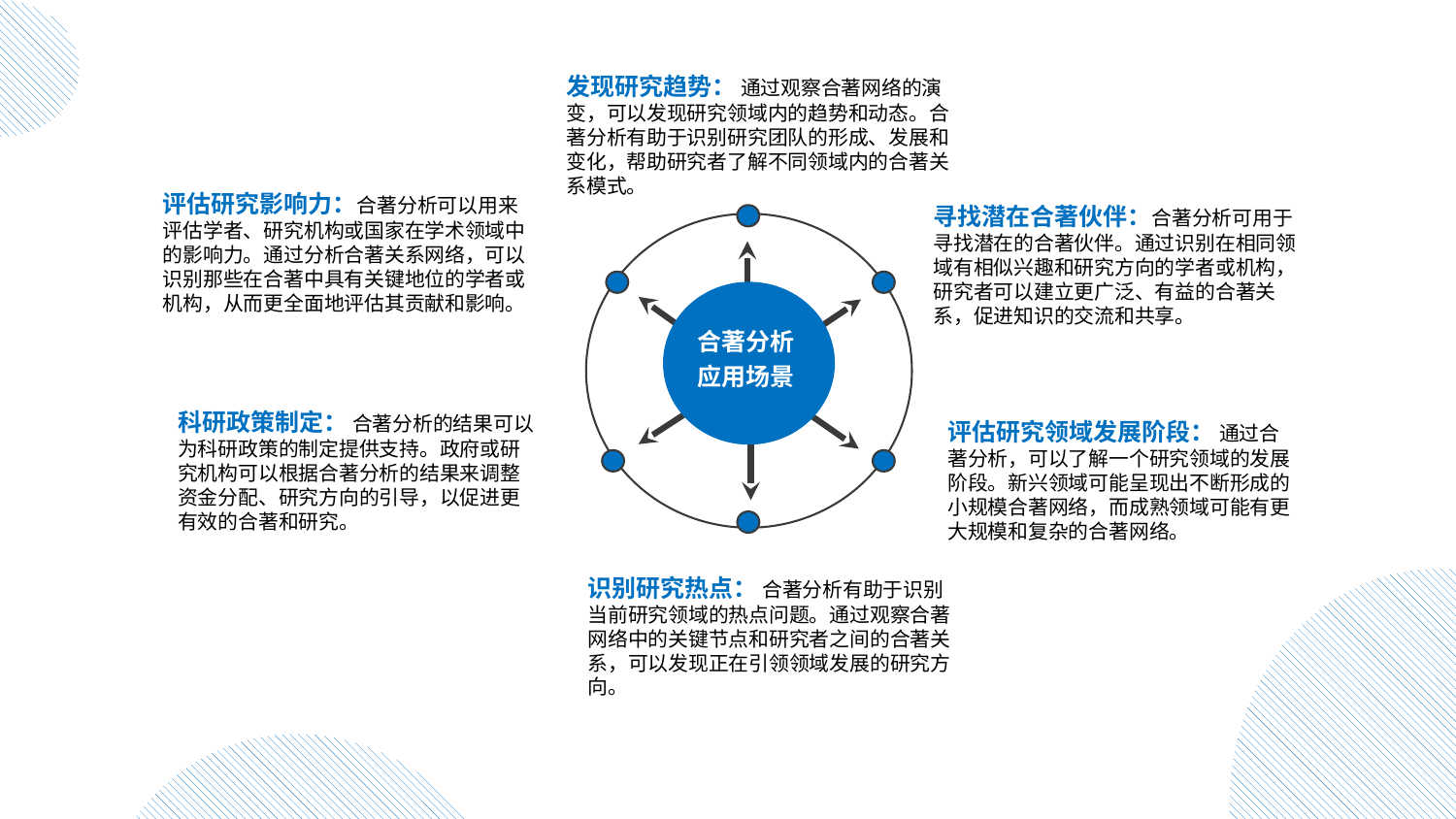

发现研究趋势： 通过观察合著网络的演变，可以发现研究领域内的趋势和动态。合著分析有助于识别研究团队的形成、发展和变化，帮助研究者了解不同领域内的合著关系模式。
评估研究影响力：合著分析可以用来评估学者、研究机构或国家在学术领域中的影响力。通过分析合著关系网络，可以识别那些在合著中具有关键地位的学者或机构，从而更全面地评估其贡献和影响。
寻找潜在合著伙伴：合著分析可用于寻找潜在的合著伙伴。通过识别在相同领域有相似兴趣和研究方向的学者或机构，研究者可以建立更广泛、有益的合著关系，促进知识的交流和共享。

合著分析应用场景
科研政策制定： 合著分析的结果可以为科研政策的制定提供支持。政府或研究机构可以根据合著分析的结果来调整资金分配、研究方向的引导，以促进更有效的合著和研究。
评估研究领域发展阶段： 通过合著分析，可以了解一个研究领域的发展阶段。新兴领域可能呈现出不断形成的小规模合著网络，而成熟领域可能有更大规模和复杂的合著网络。

识别研究热点： 合著分析有助于识别当前研究领域的热点问题。通过观察合著网络中的关键节点和研究者之间的合著关系，可以发现正在引领领域发展的研究方向。